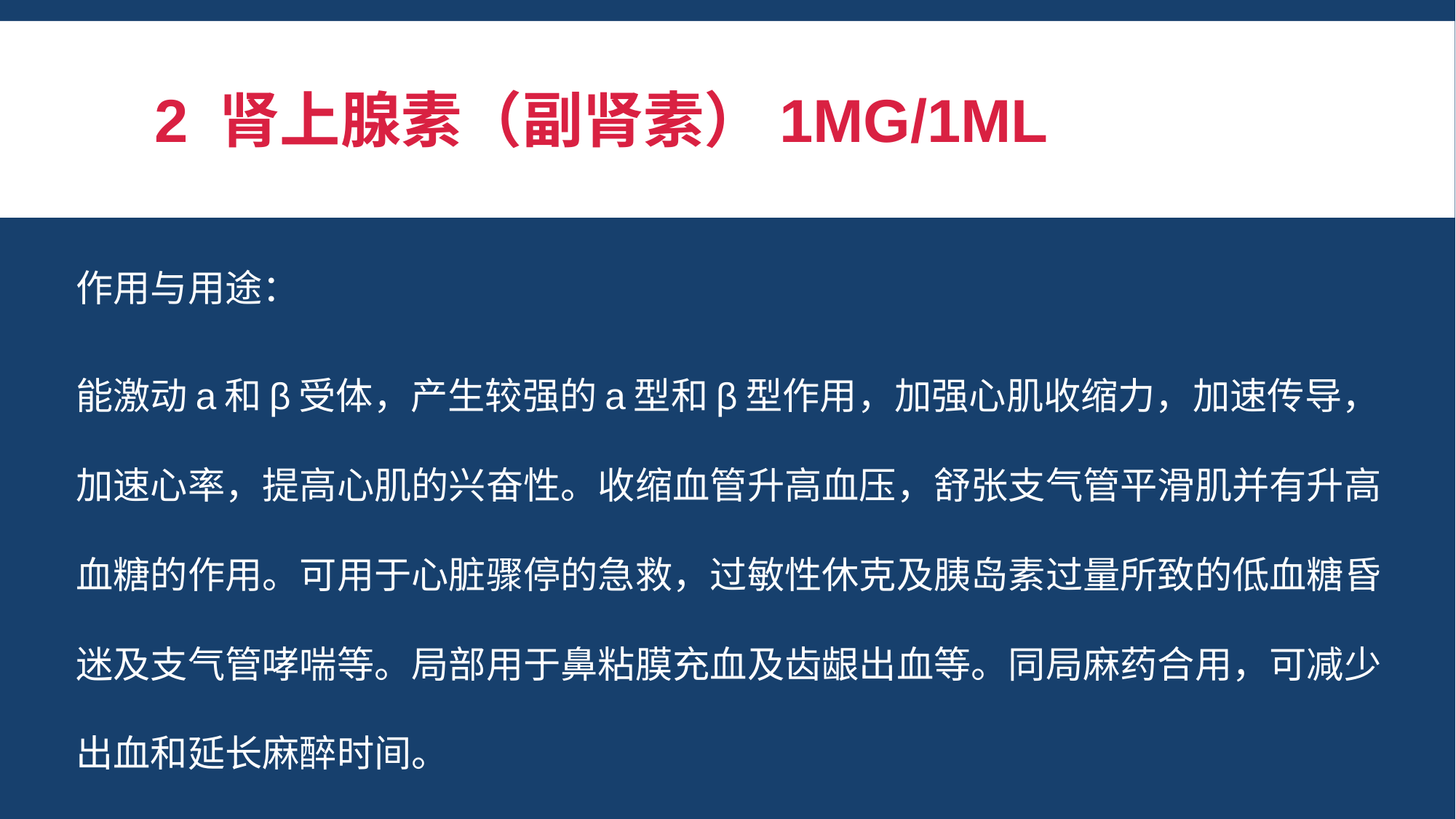

# 2 肾上腺素（副肾素）1mg/1ml
作用与用途：
能激动a和β受体，产生较强的a型和β型作用，加强心肌收缩力，加速传导，加速心率，提高心肌的兴奋性。收缩血管升高血压，舒张支气管平滑肌并有升高血糖的作用。可用于心脏骤停的急救，过敏性休克及胰岛素过量所致的低血糖昏迷及支气管哮喘等。局部用于鼻粘膜充血及齿龈出血等。同局麻药合用，可减少出血和延长麻醉时间。